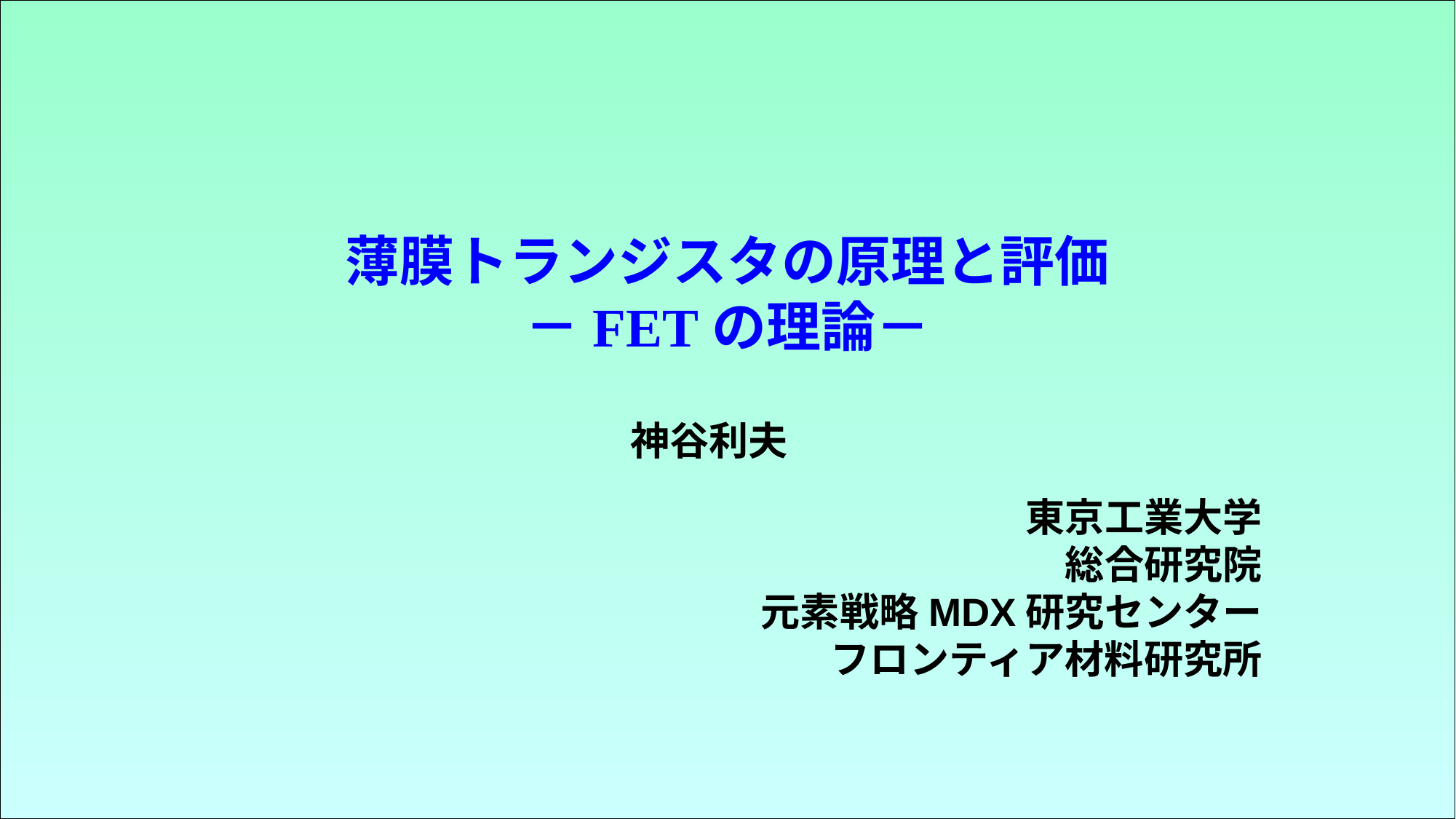

# 薄膜トランジスタの原理と評価 －FETの理論－
神谷利夫
東京工業大学
総合研究院
元素戦略MDX研究センター
フロンティア材料研究所